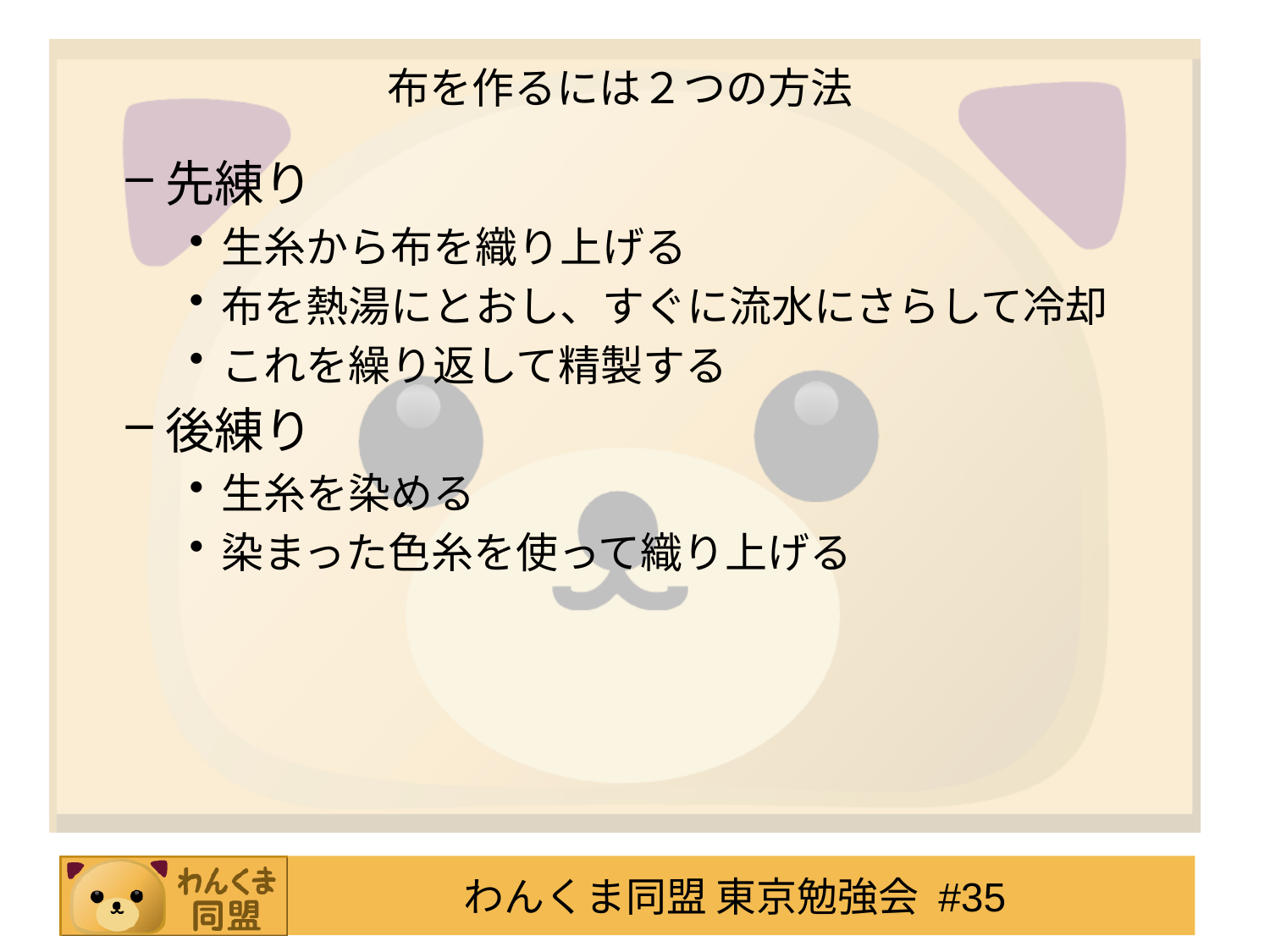

# 布を作るには２つの方法
先練り
生糸から布を織り上げる
布を熱湯にとおし、すぐに流水にさらして冷却
これを繰り返して精製する
後練り
生糸を染める
染まった色糸を使って織り上げる